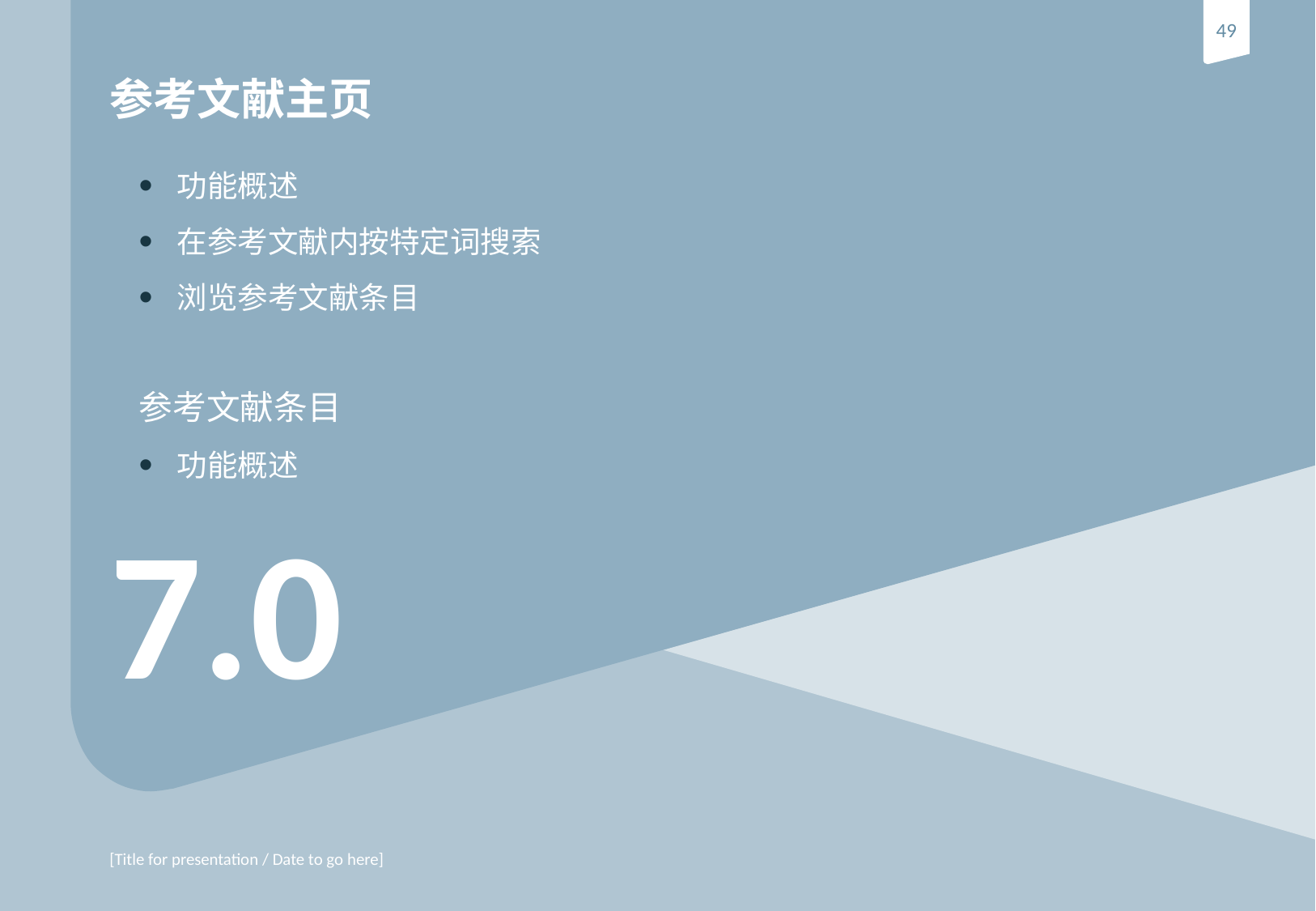

# 参考文献主页
功能概述
在参考文献内按特定词搜索
浏览参考文献条目

参考文献条目
功能概述
7.0